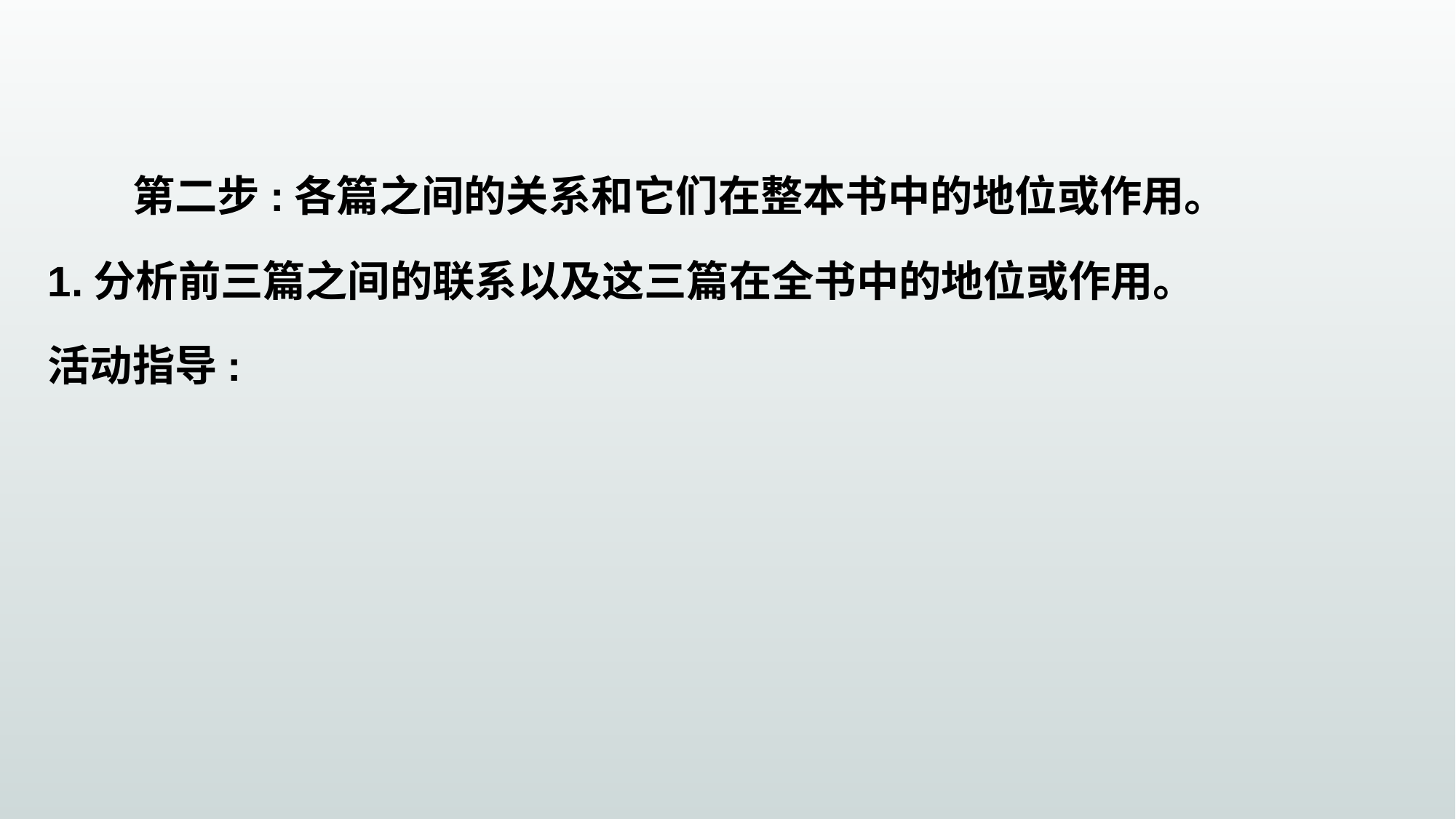

第二步:各篇之间的关系和它们在整本书中的地位或作用。
1.分析前三篇之间的联系以及这三篇在全书中的地位或作用。
活动指导: